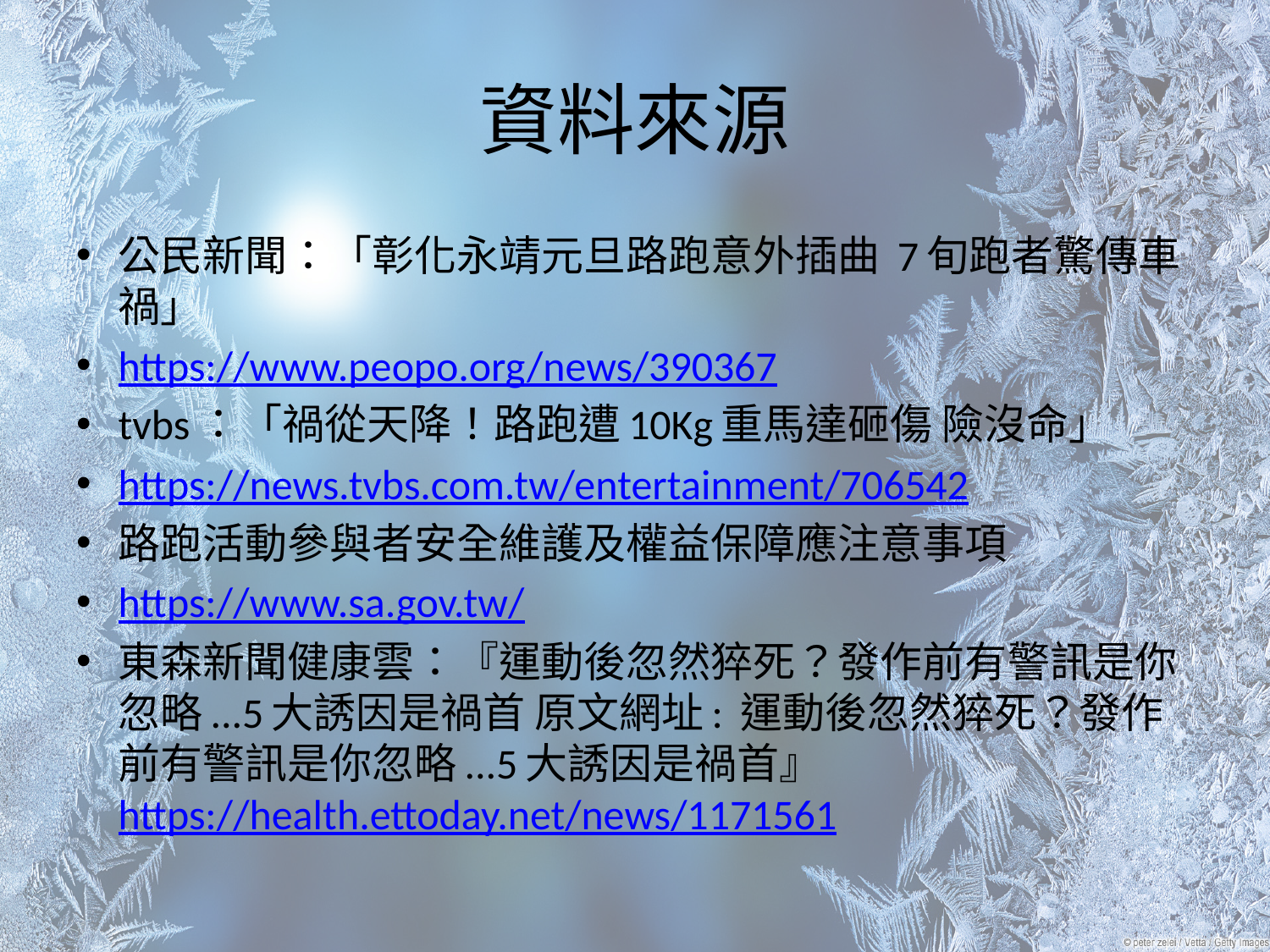

# 資料來源
公民新聞：「彰化永靖元旦路跑意外插曲 7旬跑者驚傳車禍」
https://www.peopo.org/news/390367
tvbs：「禍從天降！路跑遭10Kg重馬達砸傷 險沒命」
https://news.tvbs.com.tw/entertainment/706542
路跑活動參與者安全維護及權益保障應注意事項
https://www.sa.gov.tw/
東森新聞健康雲：『運動後忽然猝死？發作前有警訊是你忽略...5大誘因是禍首 原文網址: 運動後忽然猝死？發作前有警訊是你忽略...5大誘因是禍首』https://health.ettoday.net/news/1171561